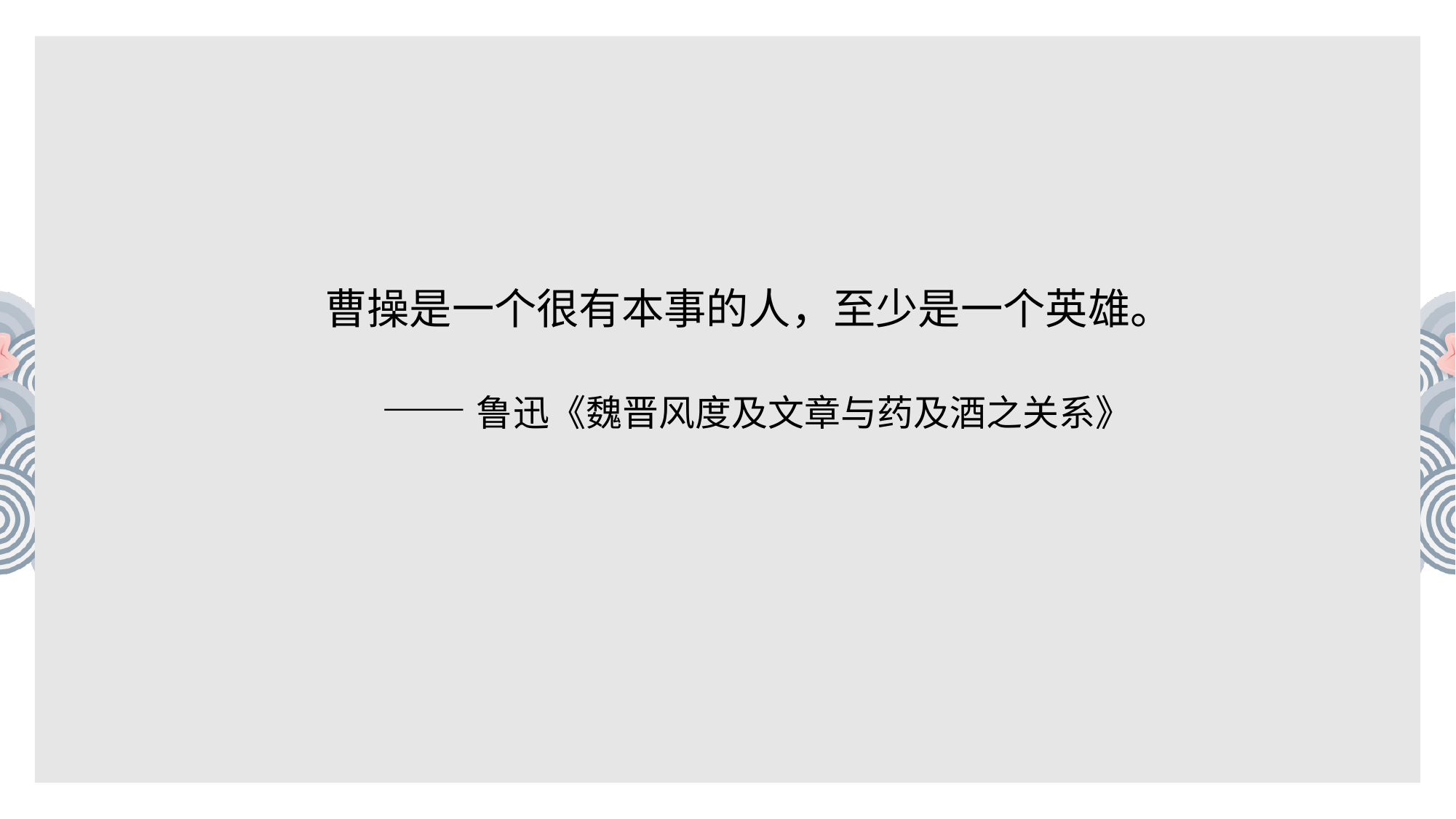

曹操是一个很有本事的人，至少是一个英雄。

      ——鲁迅《魏晋风度及文章与药及酒之关系》